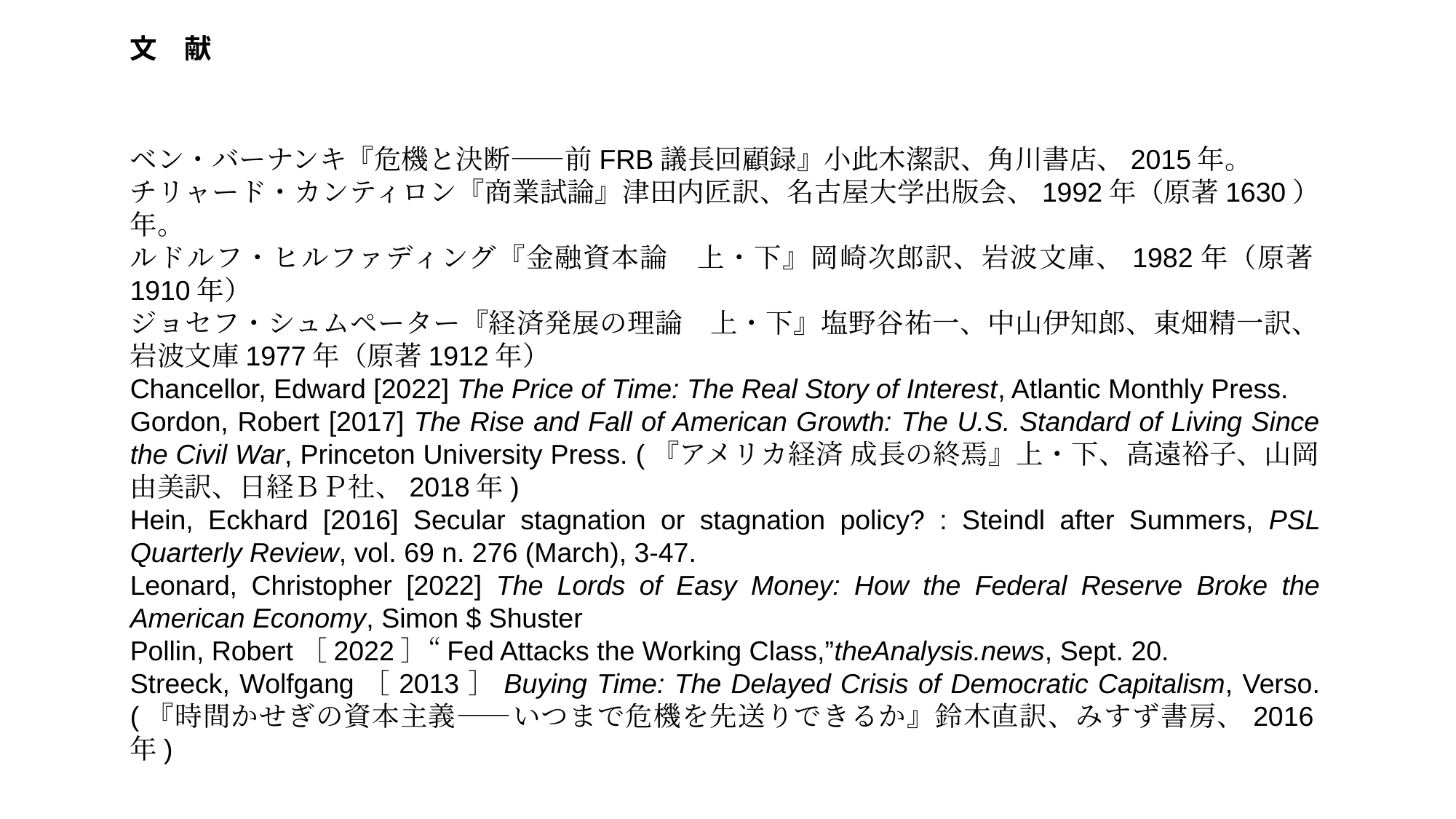

文　献
ベン・バーナンキ『危機と決断――前FRB議長回顧録』小此木潔訳、角川書店、2015年。
チリャード・カンティロン『商業試論』津田内匠訳、名古屋大学出版会、1992年（原著1630）年。
ルドルフ・ヒルファディング『金融資本論　上・下』岡崎次郎訳、岩波文庫、1982年（原著1910年）
ジョセフ・シュムペーター『経済発展の理論　上・下』塩野谷祐一、中山伊知郎、東畑精一訳、岩波文庫1977年（原著1912年）
Chancellor, Edward [2022] The Price of Time: The Real Story of Interest, Atlantic Monthly Press.
Gordon, Robert [2017] The Rise and Fall of American Growth: The U.S. Standard of Living Since the Civil War, Princeton University Press. (『アメリカ経済 成長の終焉』上・下、高遠裕子、山岡由美訳、日経ＢＰ社、2018年)
Hein, Eckhard [2016] Secular stagnation or stagnation policy? : Steindl after Summers, PSL Quarterly Review, vol. 69 n. 276 (March), 3-47.
Leonard, Christopher [2022] The Lords of Easy Money: How the Federal Reserve Broke the American Economy, Simon $ Shuster
Pollin, Robert［2022］“Fed Attacks the Working Class,”theAnalysis.news, Sept. 20.
Streeck, Wolfgang［2013］Buying Time: The Delayed Crisis of Democratic Capitalism, Verso. (『時間かせぎの資本主義――いつまで危機を先送りできるか』鈴木直訳、みすず書房、2016年)